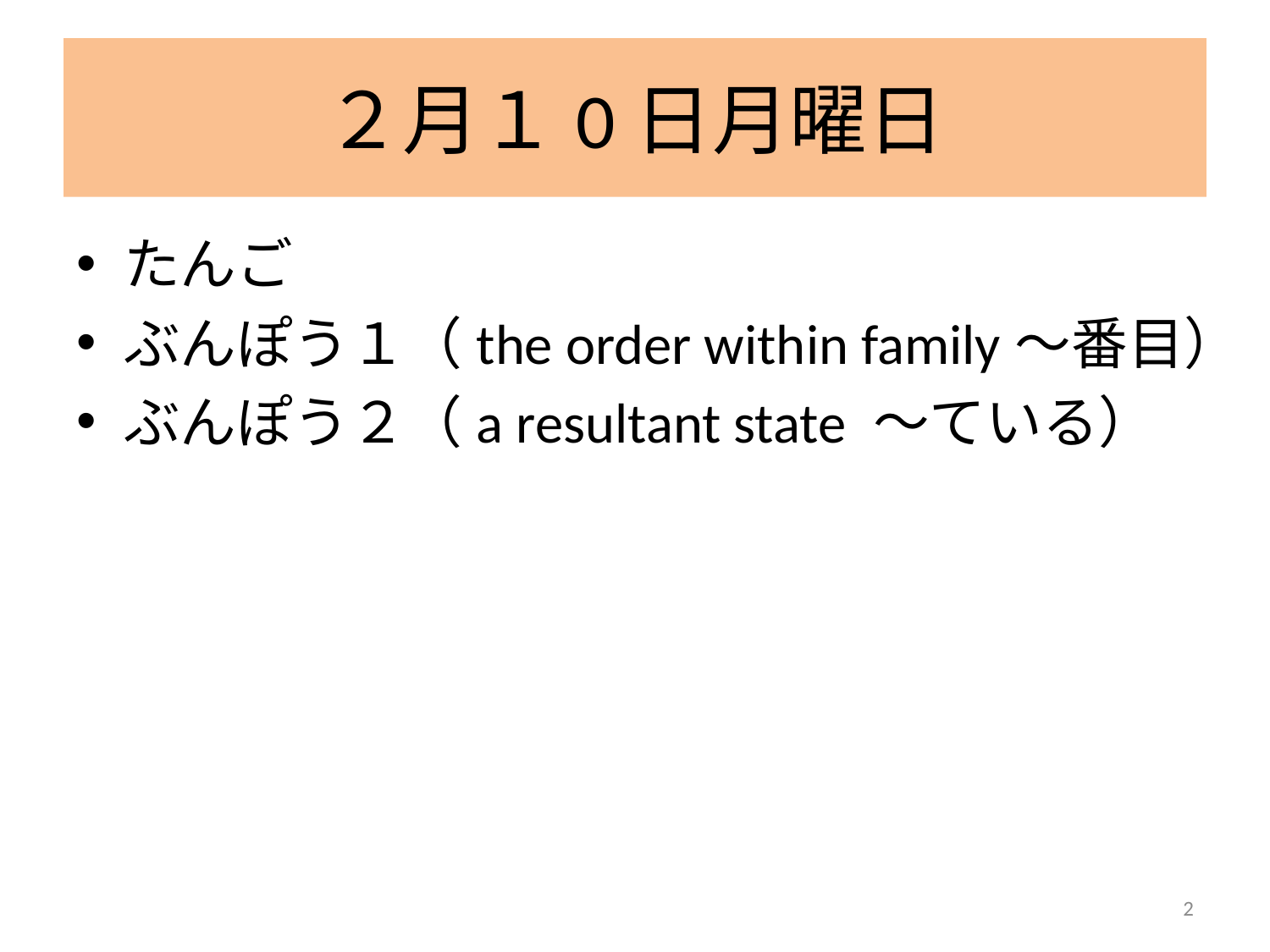

# ２月１0日月曜日
たんご
ぶんぽう１（the order within family～番目）
ぶんぽう２（a resultant state ～ている）
2